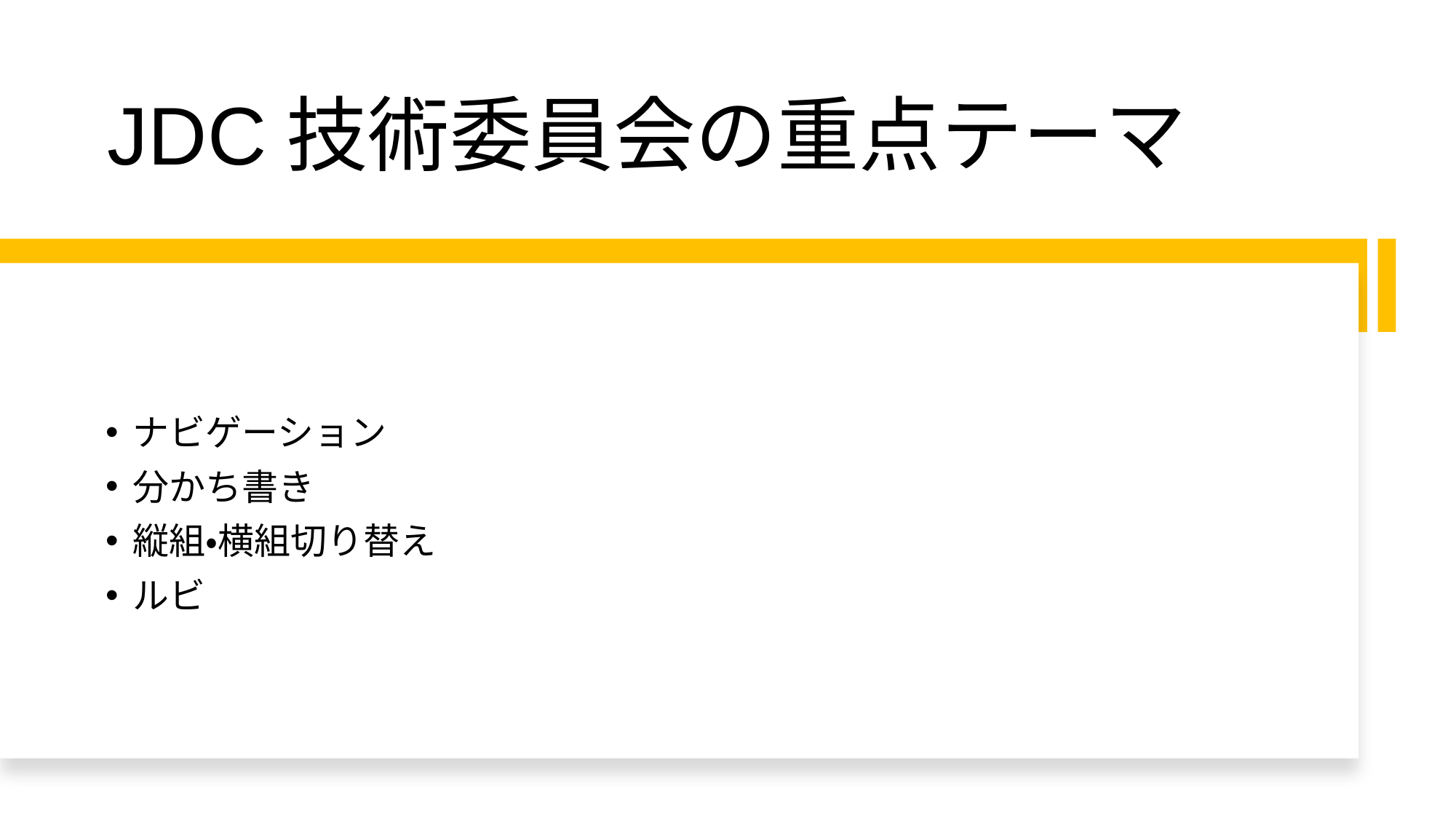

# JDC技術委員会の重点テーマ

ナビゲーション
分かち書き
縦組・横組切り替え
ルビ